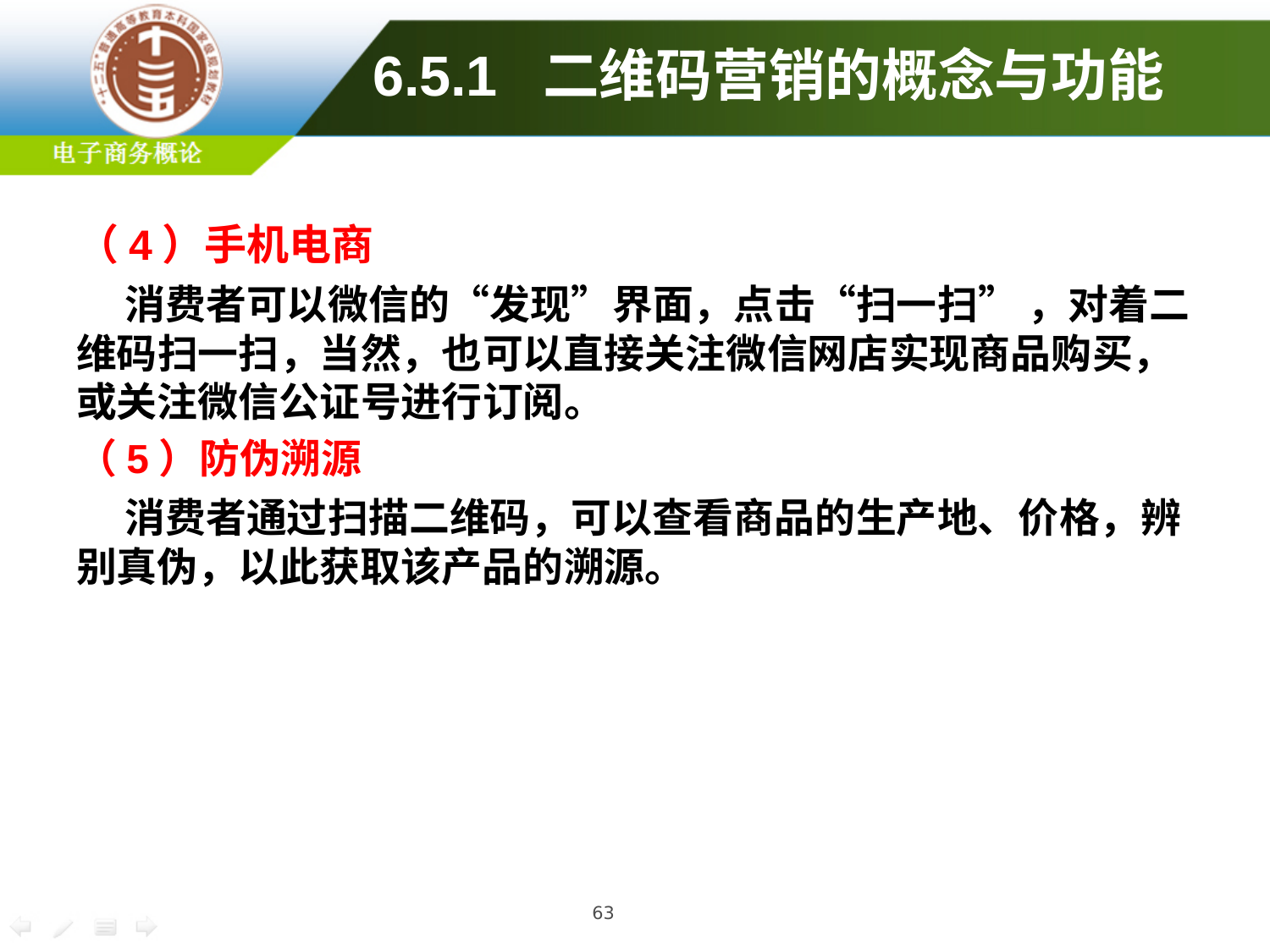

# 6.5.1  二维码营销的概念与功能
（4）手机电商
    消费者可以微信的“发现”界面，点击“扫一扫” ，对着二维码扫一扫，当然，也可以直接关注微信网店实现商品购买，或关注微信公证号进行订阅。
（5）防伪溯源
    消费者通过扫描二维码，可以查看商品的生产地、价格，辨别真伪，以此获取该产品的溯源。
63